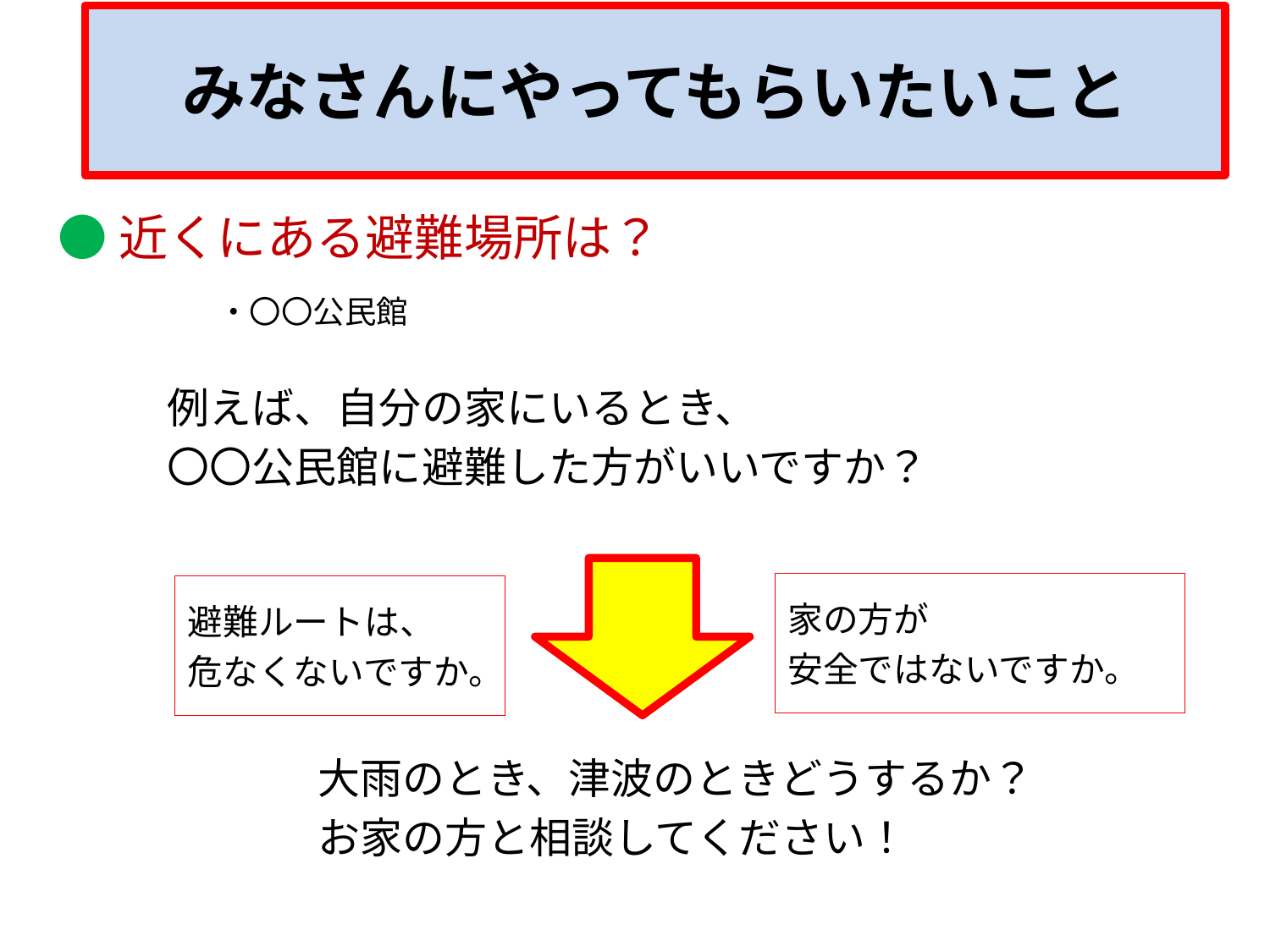

みなさんにやってもらいたいこと
●近くにある避難場所は？
・〇〇公民館
例えば、自分の家にいるとき、
〇〇公民館に避難した方がいいですか？

家の方が
安全ではないですか。
避難ルートは、
危なくないですか。
大雨のとき、津波のときどうするか？
お家の方と相談してください！